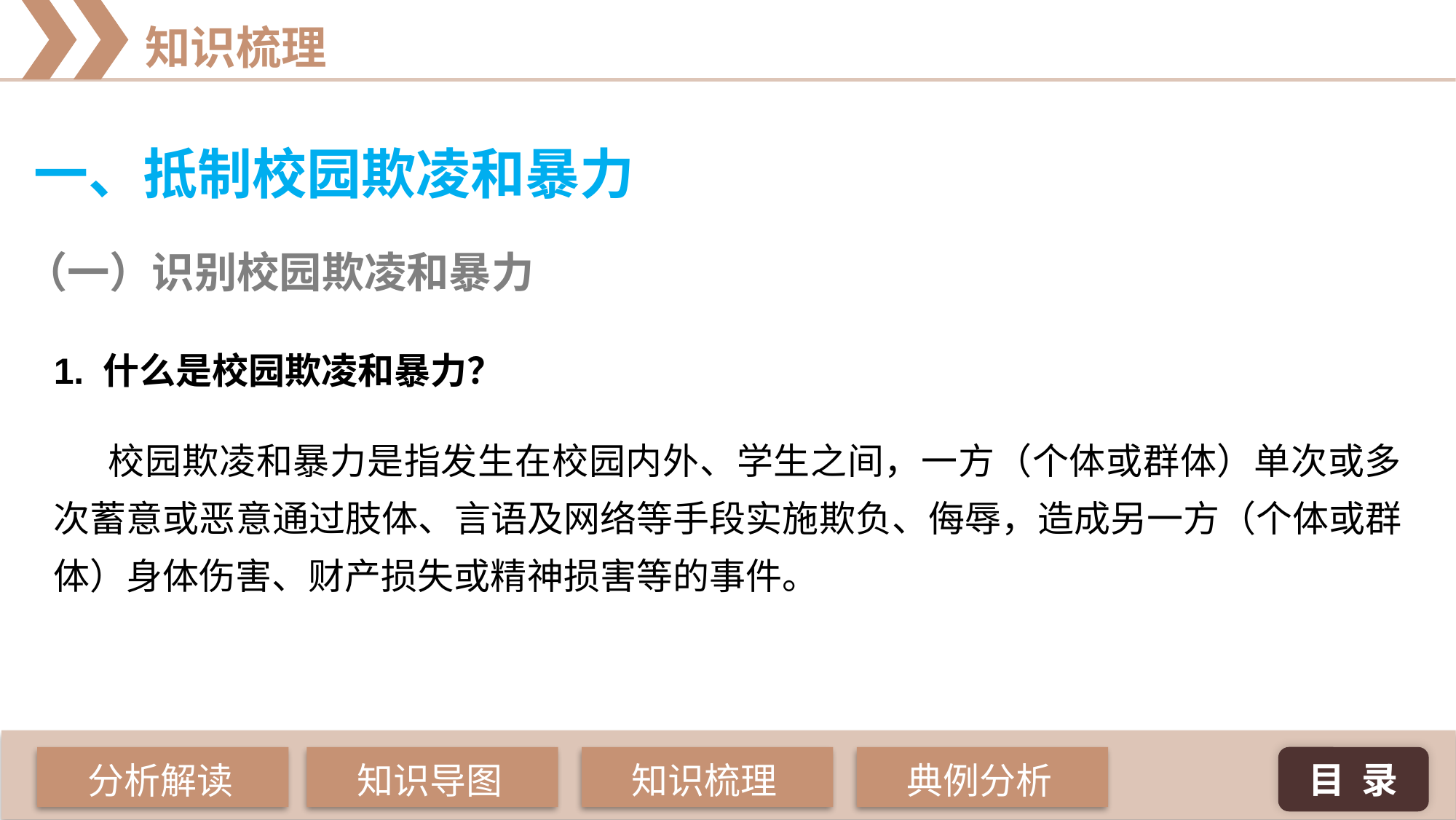

一、抵制校园欺凌和暴力
（一）识别校园欺凌和暴力
1. 什么是校园欺凌和暴力？
校园欺凌和暴力是指发生在校园内外、学生之间，一方（个体或群体）单次或多次蓄意或恶意通过肢体、言语及网络等手段实施欺负、侮辱，造成另一方（个体或群体）身体伤害、财产损失或精神损害等的事件。